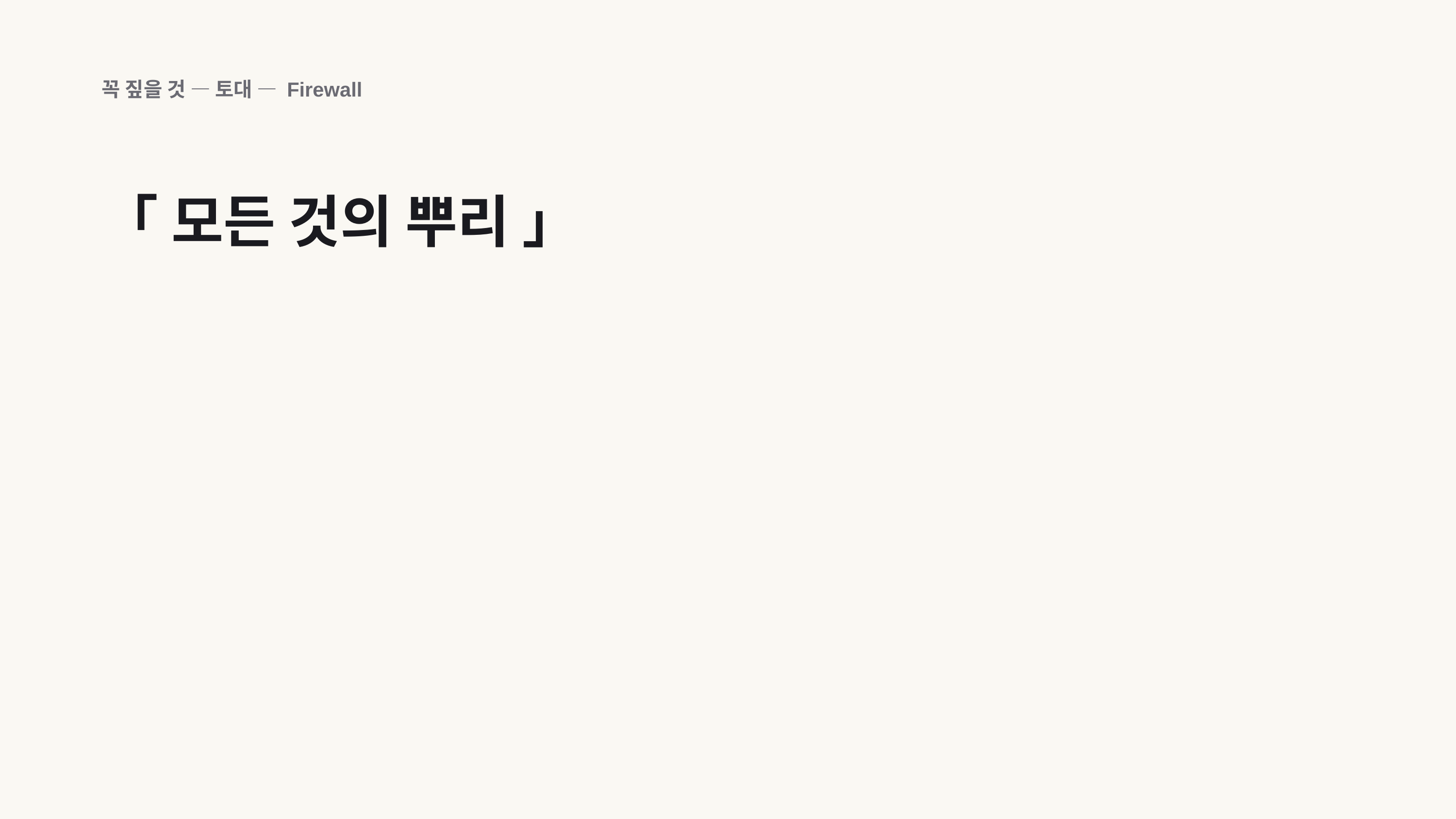

꼭 짚을 것 — 토대 — Firewall
「 모든 것의 뿌리 」